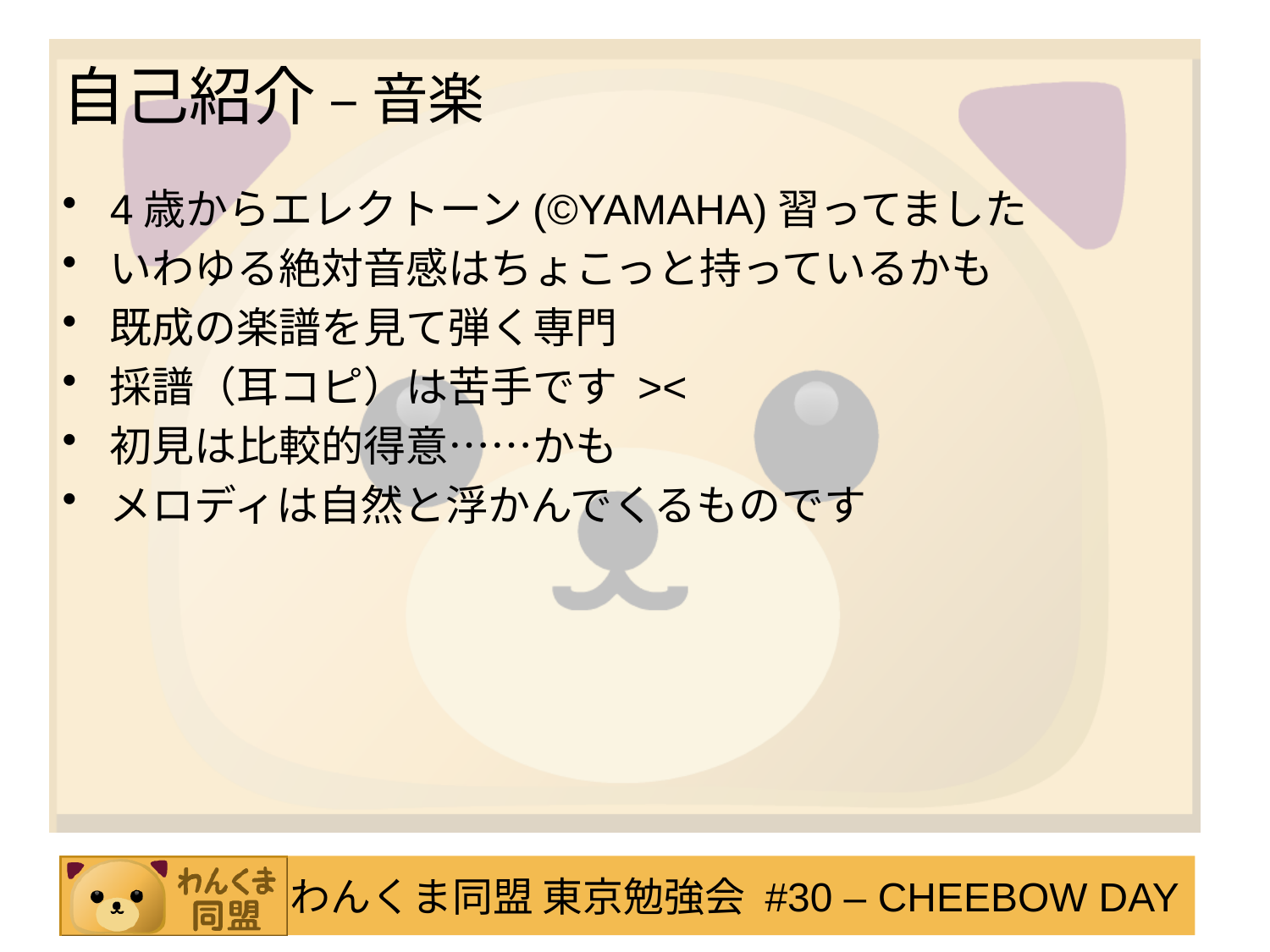

# 自己紹介 – 音楽
4歳からエレクトーン(©YAMAHA)習ってました
いわゆる絶対音感はちょこっと持っているかも
既成の楽譜を見て弾く専門
採譜（耳コピ）は苦手です ><
初見は比較的得意……かも
メロディは自然と浮かんでくるものです